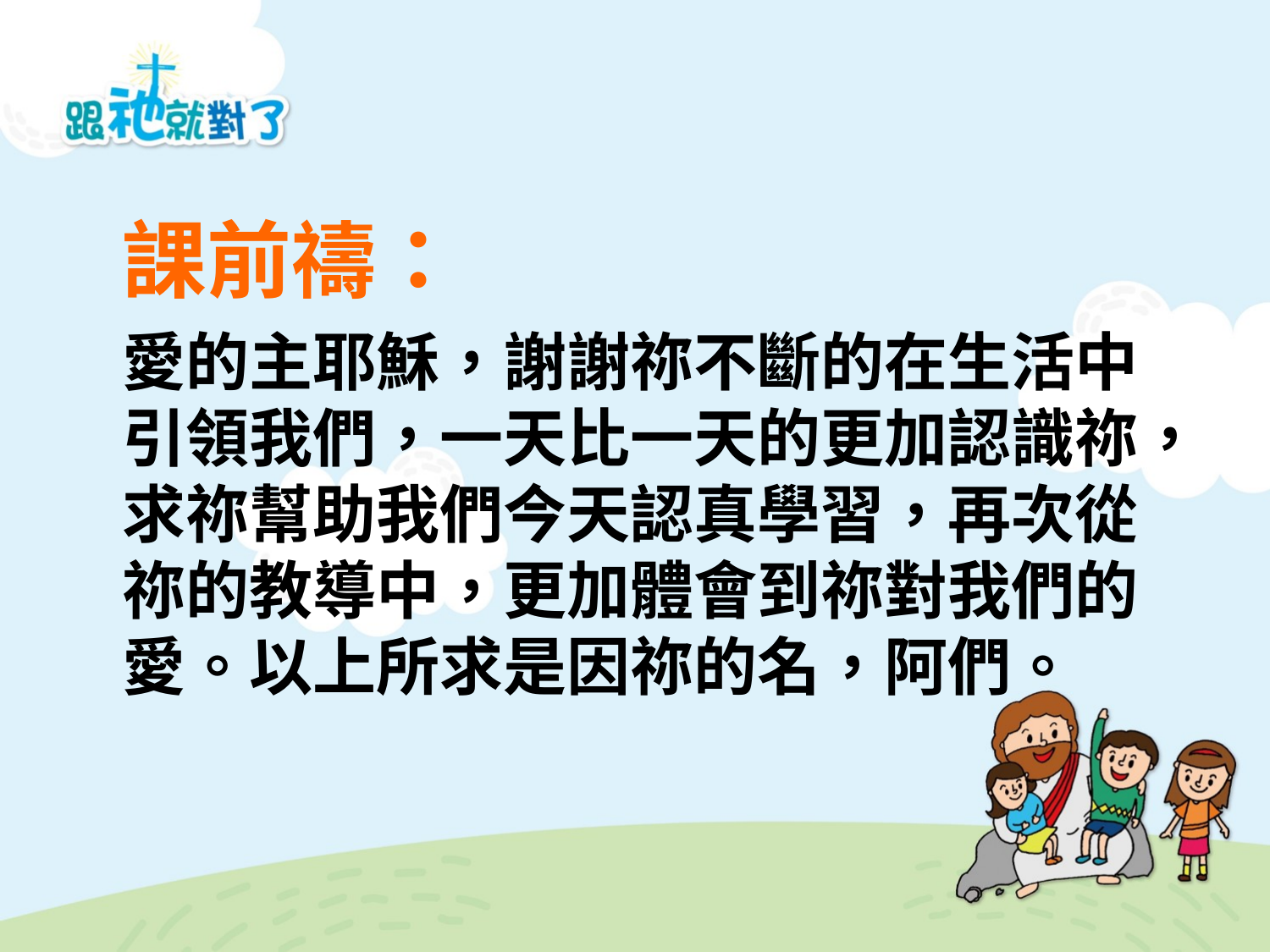

課前禱：
愛的主耶穌，謝謝祢不斷的在生活中引領我們，一天比一天的更加認識祢，求祢幫助我們今天認真學習，再次從祢的教導中，更加體會到祢對我們的愛。以上所求是因祢的名，阿們。